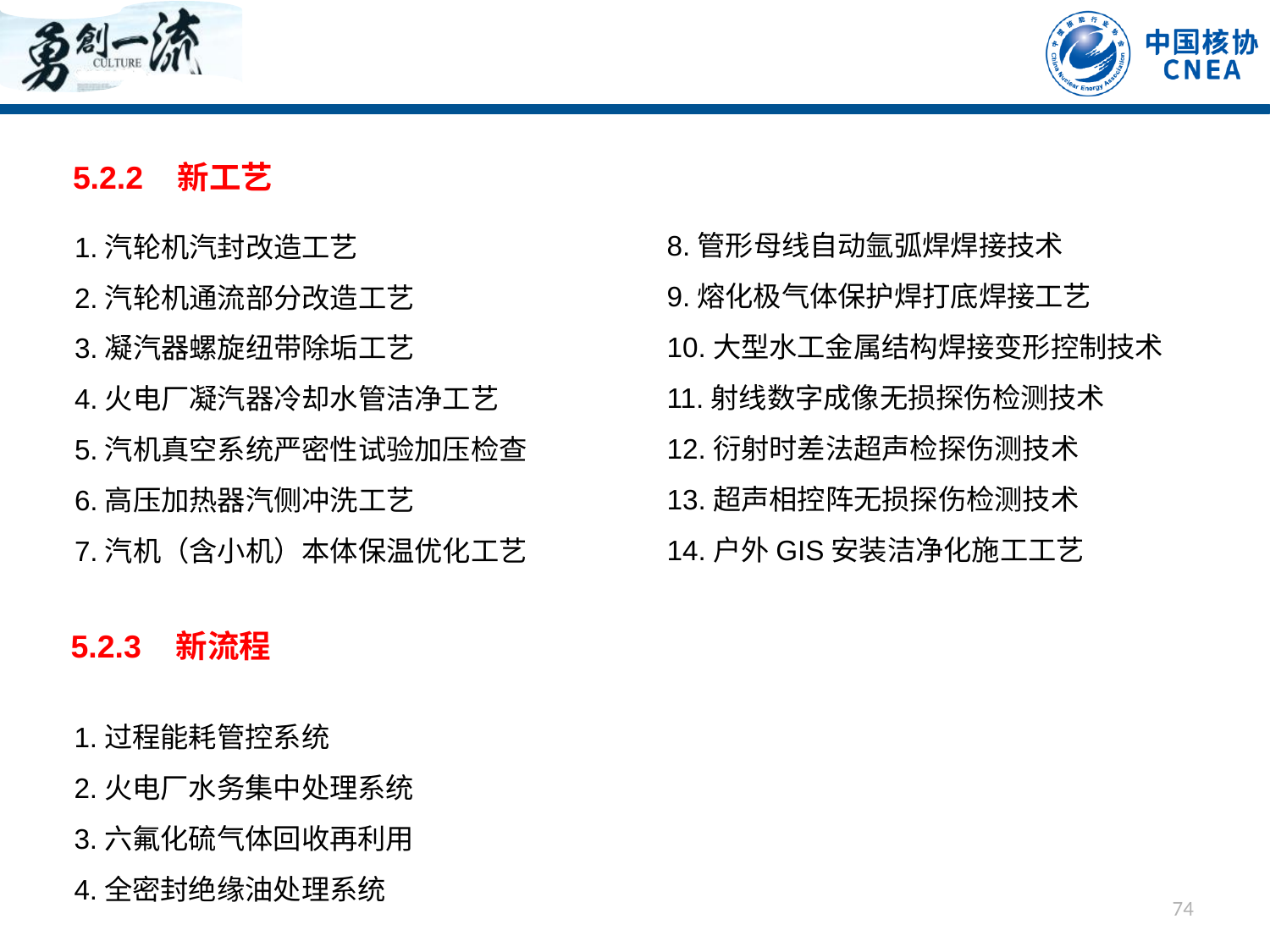

5.2.2   新工艺
8.管形母线自动氩弧焊焊接技术
9.熔化极气体保护焊打底焊接工艺
10.大型水工金属结构焊接变形控制技术
11.射线数字成像无损探伤检测技术
12.衍射时差法超声检探伤测技术
13.超声相控阵无损探伤检测技术
14.户外GIS安装洁净化施工工艺
1.汽轮机汽封改造工艺
2.汽轮机通流部分改造工艺
3.凝汽器螺旋纽带除垢工艺
4.火电厂凝汽器冷却水管洁净工艺
5.汽机真空系统严密性试验加压检查
6.高压加热器汽侧冲洗工艺
7.汽机（含小机）本体保温优化工艺
5.2.3   新流程
1.过程能耗管控系统
2.火电厂水务集中处理系统
3.六氟化硫气体回收再利用
4.全密封绝缘油处理系统
74